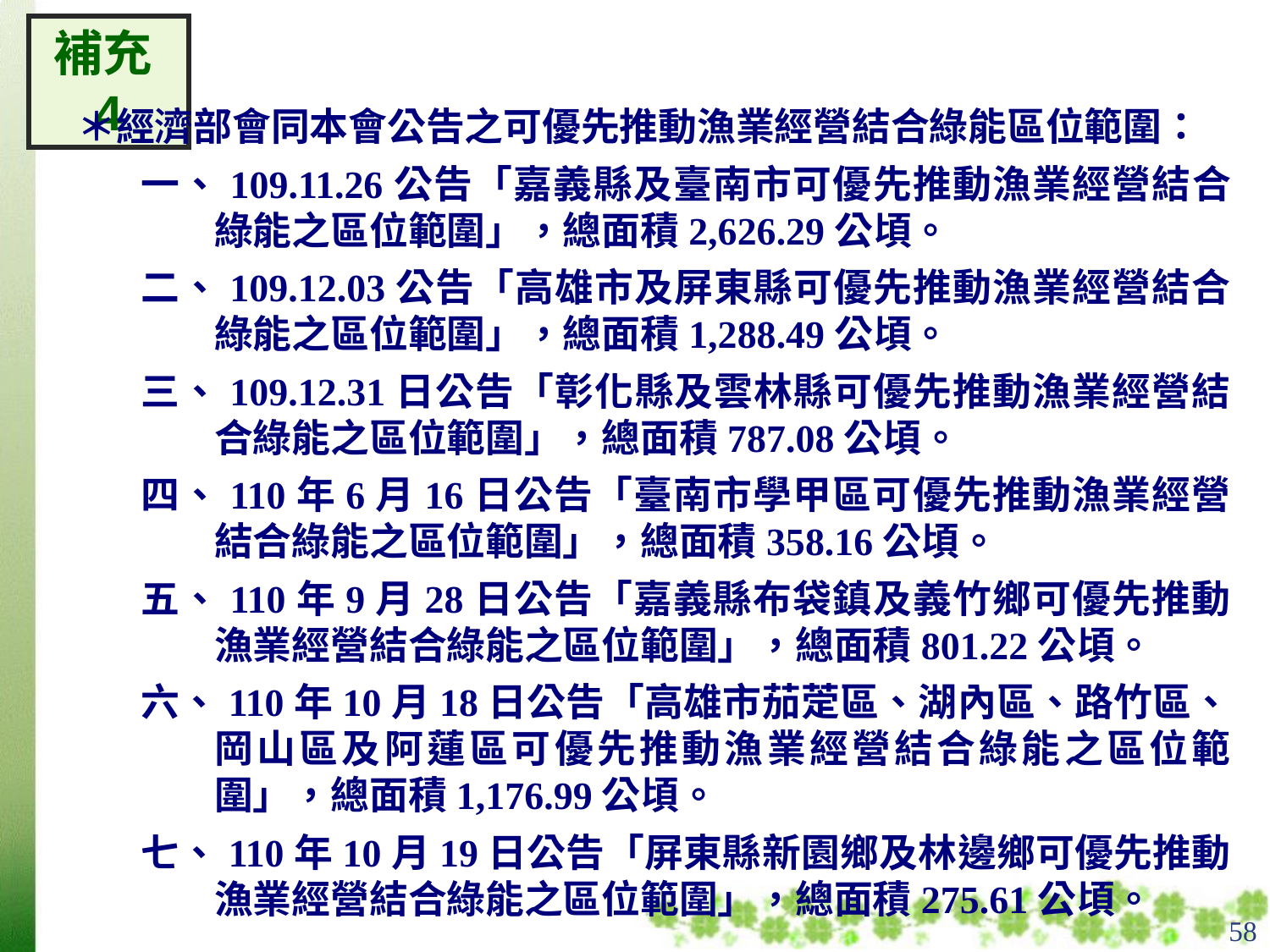

補充4
＊經濟部會同本會公告之可優先推動漁業經營結合綠能區位範圍：
一、109.11.26公告「嘉義縣及臺南市可優先推動漁業經營結合綠能之區位範圍」，總面積2,626.29公頃。
二、109.12.03公告「高雄市及屏東縣可優先推動漁業經營結合綠能之區位範圍」，總面積1,288.49公頃。
三、109.12.31日公告「彰化縣及雲林縣可優先推動漁業經營結合綠能之區位範圍」，總面積787.08公頃。
四、110年6月16日公告「臺南市學甲區可優先推動漁業經營結合綠能之區位範圍」，總面積358.16公頃。
五、110年9月28日公告「嘉義縣布袋鎮及義竹鄉可優先推動漁業經營結合綠能之區位範圍」，總面積801.22公頃。
六、110年10月18日公告「高雄市茄萣區、湖內區、路竹區、岡山區及阿蓮區可優先推動漁業經營結合綠能之區位範圍」，總面積1,176.99公頃。
七、110年10月19日公告「屏東縣新園鄉及林邊鄉可優先推動漁業經營結合綠能之區位範圍」，總面積275.61公頃。
58